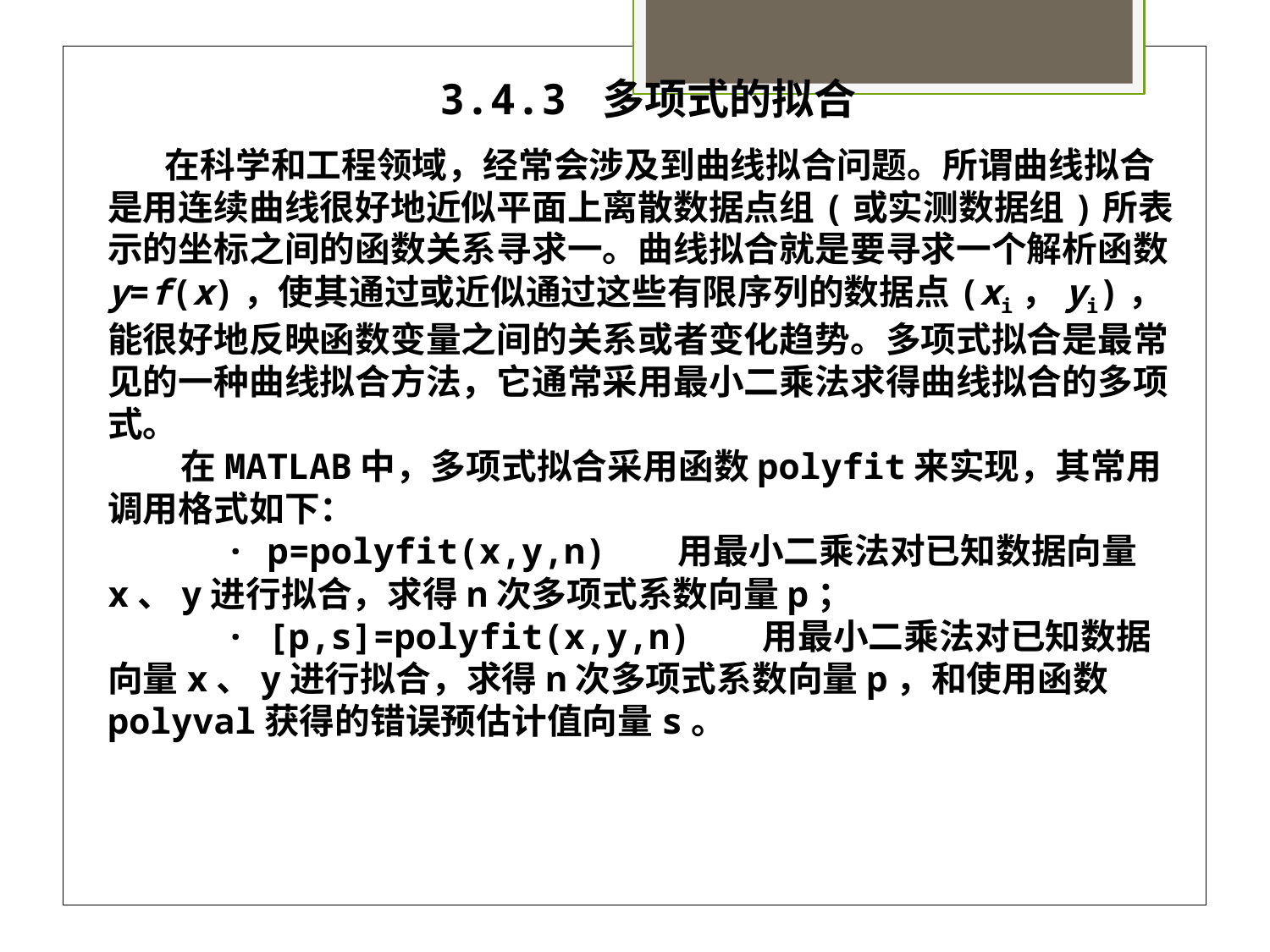

3.4.3 多项式的拟合
  在科学和工程领域，经常会涉及到曲线拟合问题。所谓曲线拟合是用连续曲线很好地近似平面上离散数据点组(或实测数据组)所表示的坐标之间的函数关系寻求一。曲线拟合就是要寻求一个解析函数y=f(x)，使其通过或近似通过这些有限序列的数据点(xi，yi)，能很好地反映函数变量之间的关系或者变化趋势。多项式拟合是最常见的一种曲线拟合方法，它通常采用最小二乘法求得曲线拟合的多项式。
    在MATLAB中，多项式拟合采用函数polyfit来实现，其常用调用格式如下：
    · p=polyfit(x,y,n)   用最小二乘法对已知数据向量x、y进行拟合，求得n次多项式系数向量p；
    · [p,s]=polyfit(x,y,n)   用最小二乘法对已知数据向量x、y进行拟合，求得n次多项式系数向量p，和使用函数polyval获得的错误预估计值向量s。